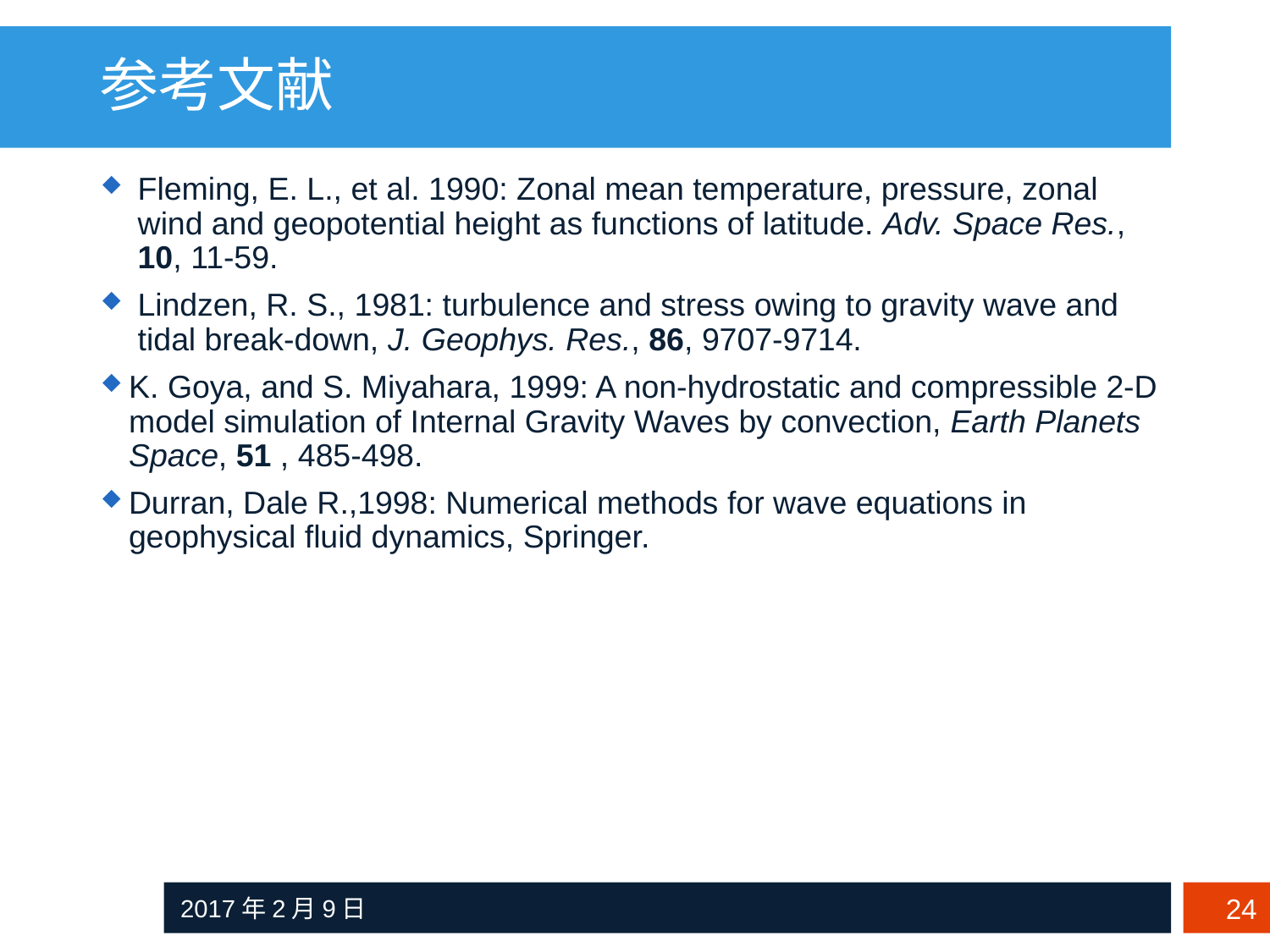

# 参考文献
Fleming, E. L., et al. 1990: Zonal mean temperature, pressure, zonal wind and geopotential height as functions of latitude. Adv. Space Res., 10, 11-59.
Lindzen, R. S., 1981: turbulence and stress owing to gravity wave and tidal break-down, J. Geophys. Res., 86, 9707-9714.
K. Goya, and S. Miyahara, 1999: A non-hydrostatic and compressible 2-D model simulation of Internal Gravity Waves by convection, Earth Planets Space, 51 , 485-498.
Durran, Dale R.,1998: Numerical methods for wave equations in geophysical fluid dynamics, Springer.

2017年2月9日
24